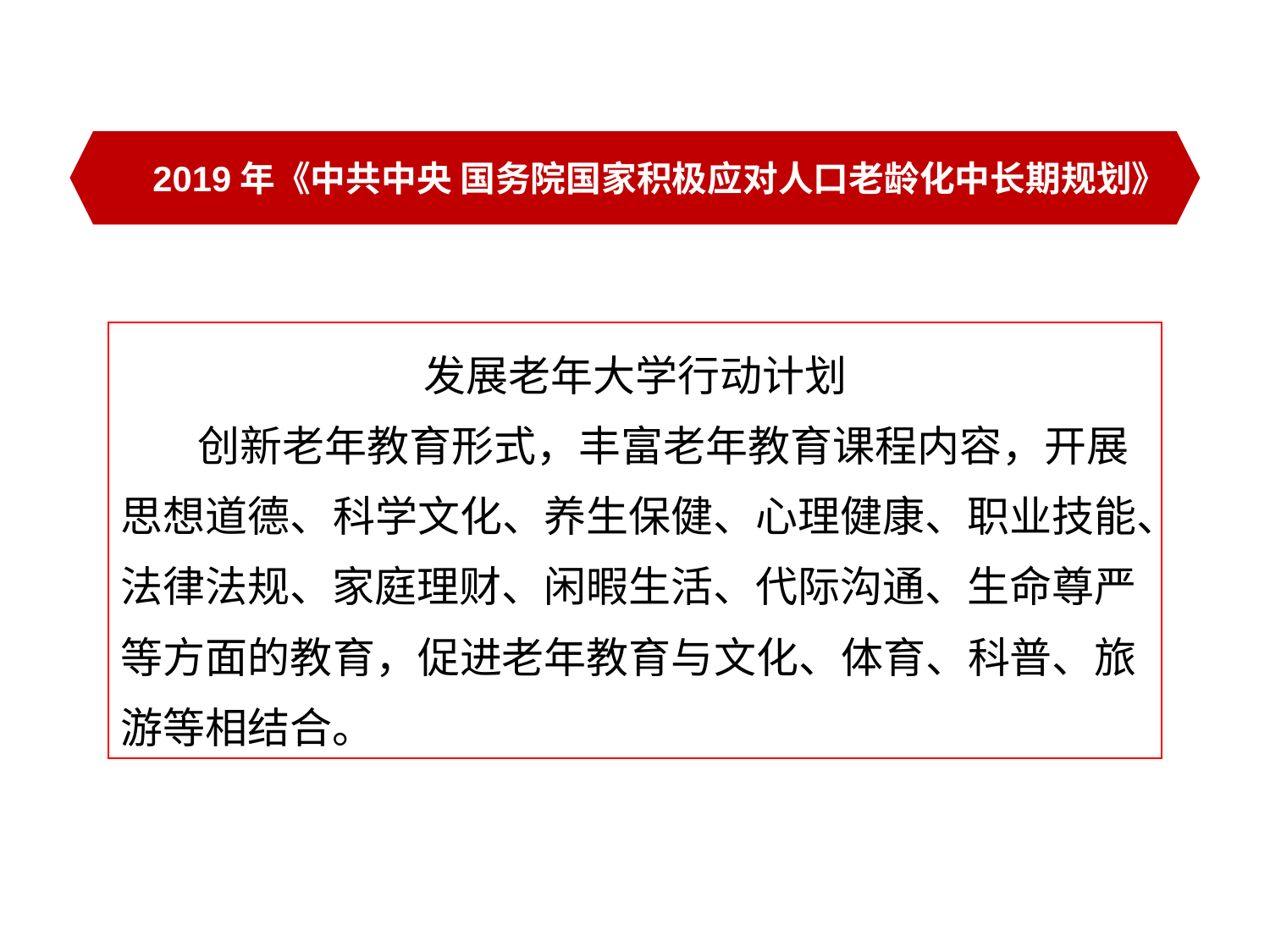

2019年《中共中央 国务院国家积极应对人口老龄化中长期规划》
发展老年大学行动计划
       创新老年教育形式，丰富老年教育课程内容，开展思想道德、科学文化、养生保健、心理健康、职业技能、法律法规、家庭理财、闲暇生活、代际沟通、生命尊严等方面的教育，促进老年教育与文化、体育、科普、旅游等相结合。
26